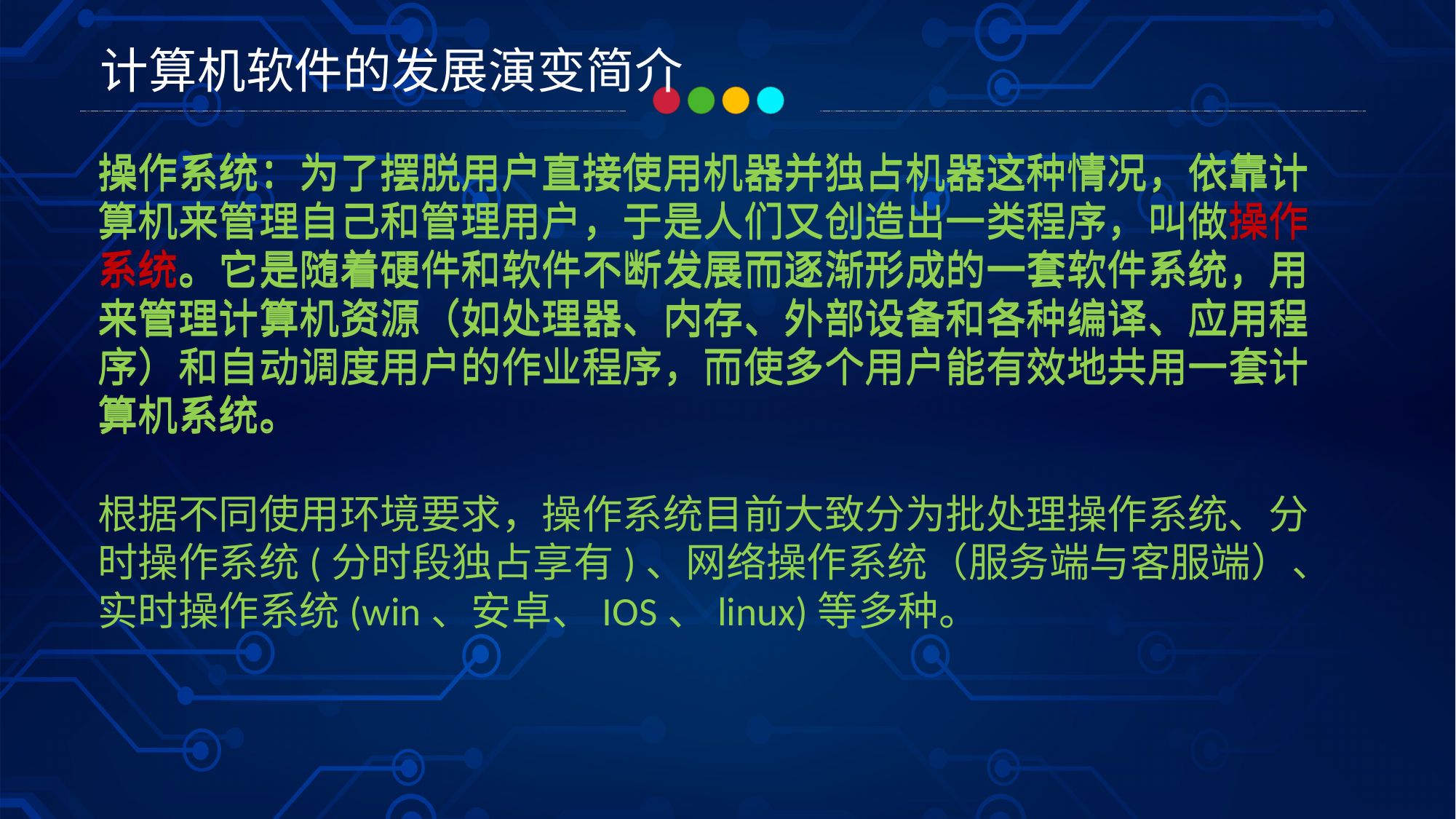

计算机软件的发展演变简介
操作系统：为了摆脱用户直接使用机器并独占机器这种情况，依靠计算机来管理自己和管理用户，于是人们又创造出一类程序，叫做操作系统。它是随着硬件和软件不断发展而逐渐形成的一套软件系统，用来管理计算机资源（如处理器、内存、外部设备和各种编译、应用程序）和自动调度用户的作业程序，而使多个用户能有效地共用一套计算机系统。
操作系统：为了摆脱用户直接使用机器并独占机器这种情况，依靠计算机来管理自己和管理用户，于是人们又创造出一类程序，叫做操作系统。它是随着硬件和软件不断发展而逐渐形成的一套软件系统，用来管理计算机资源（如处理器、内存、外部设备和各种编译、应用程序）和自动调度用户的作业程序，而使多个用户能有效地共用一套计算机系统。
根据不同使用环境要求，操作系统目前大致分为批处理操作系统、分时操作系统(分时段独占享有)、网络操作系统（服务端与客服端）、实时操作系统(win、安卓、IOS、linux)等多种。